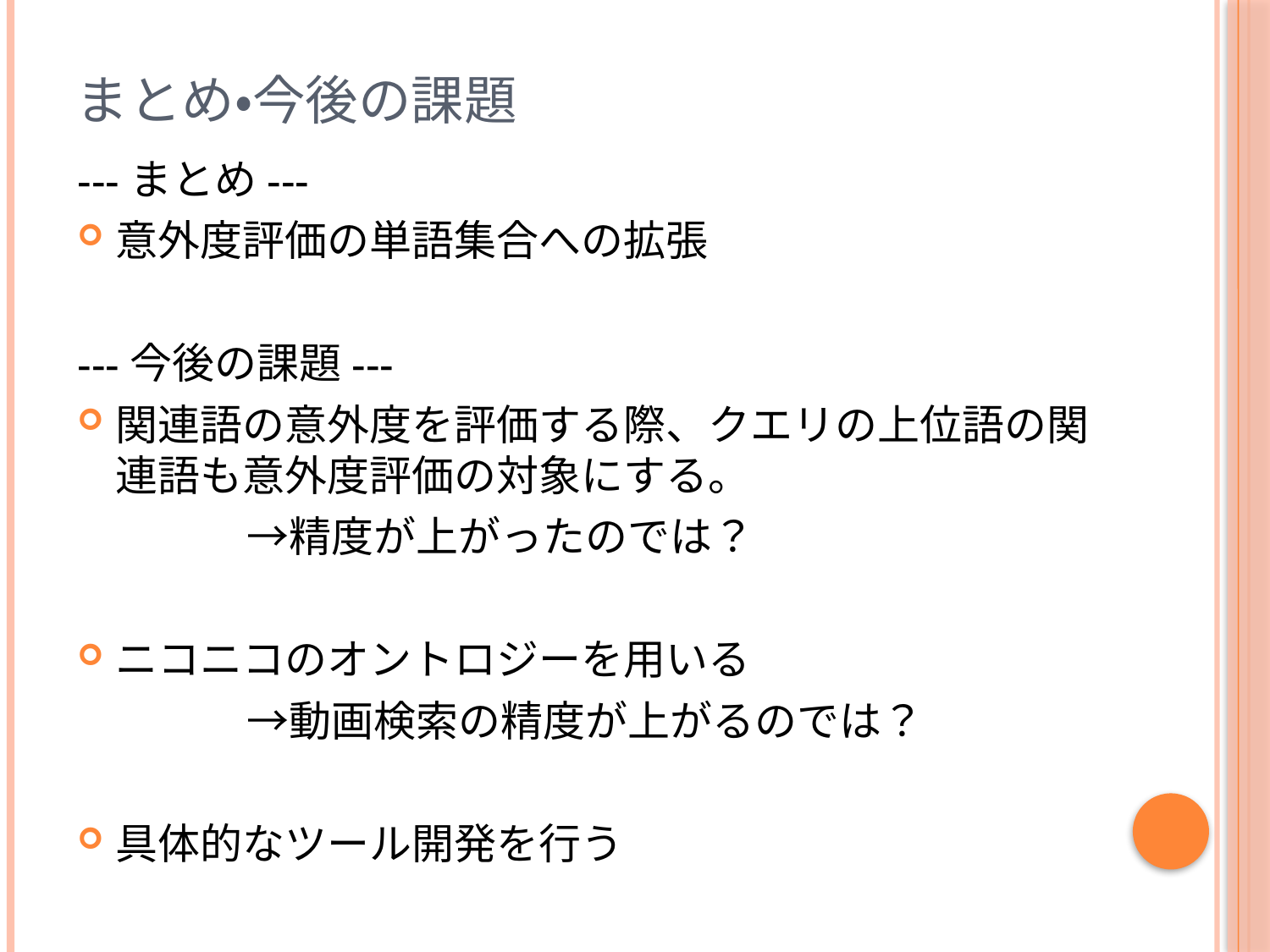

# まとめ・今後の課題
---まとめ---
意外度評価の単語集合への拡張

---今後の課題---
関連語の意外度を評価する際、クエリの上位語の関連語も意外度評価の対象にする。
　　　　→精度が上がったのでは？

ニコニコのオントロジーを用いる
　　　　→動画検索の精度が上がるのでは？

具体的なツール開発を行う